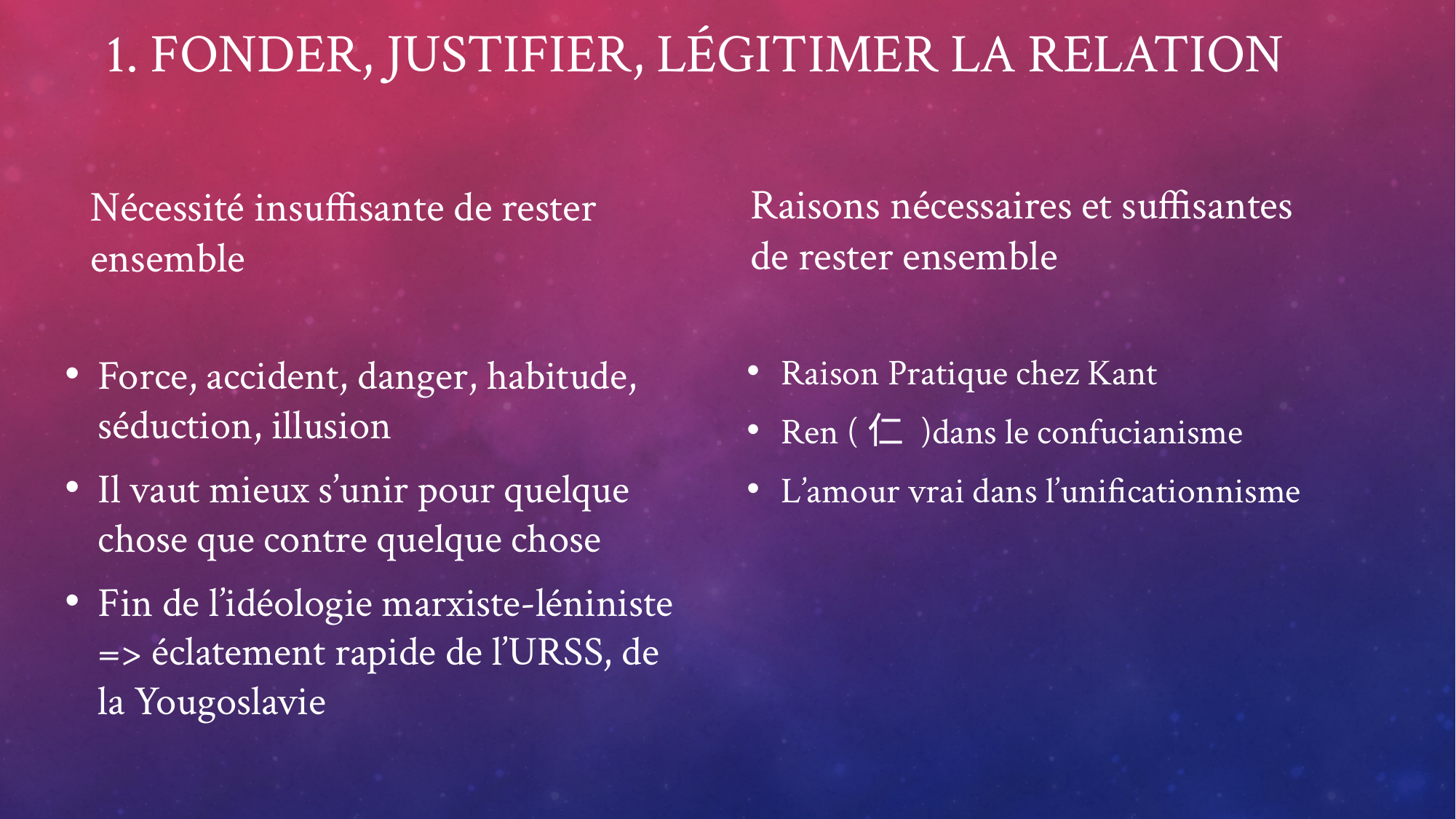

# 1. Fonder, justifier, légitimer la relation
Nécessité insuffisante de rester ensemble
Raisons nécessaires et suffisantes de rester ensemble
Force, accident, danger, habitude, séduction, illusion
Il vaut mieux s’unir pour quelque chose que contre quelque chose
Fin de l’idéologie marxiste-léniniste => éclatement rapide de l’URSS, de la Yougoslavie

Raison Pratique chez Kant
Ren (仁 )dans le confucianisme
L’amour vrai dans l’unificationnisme